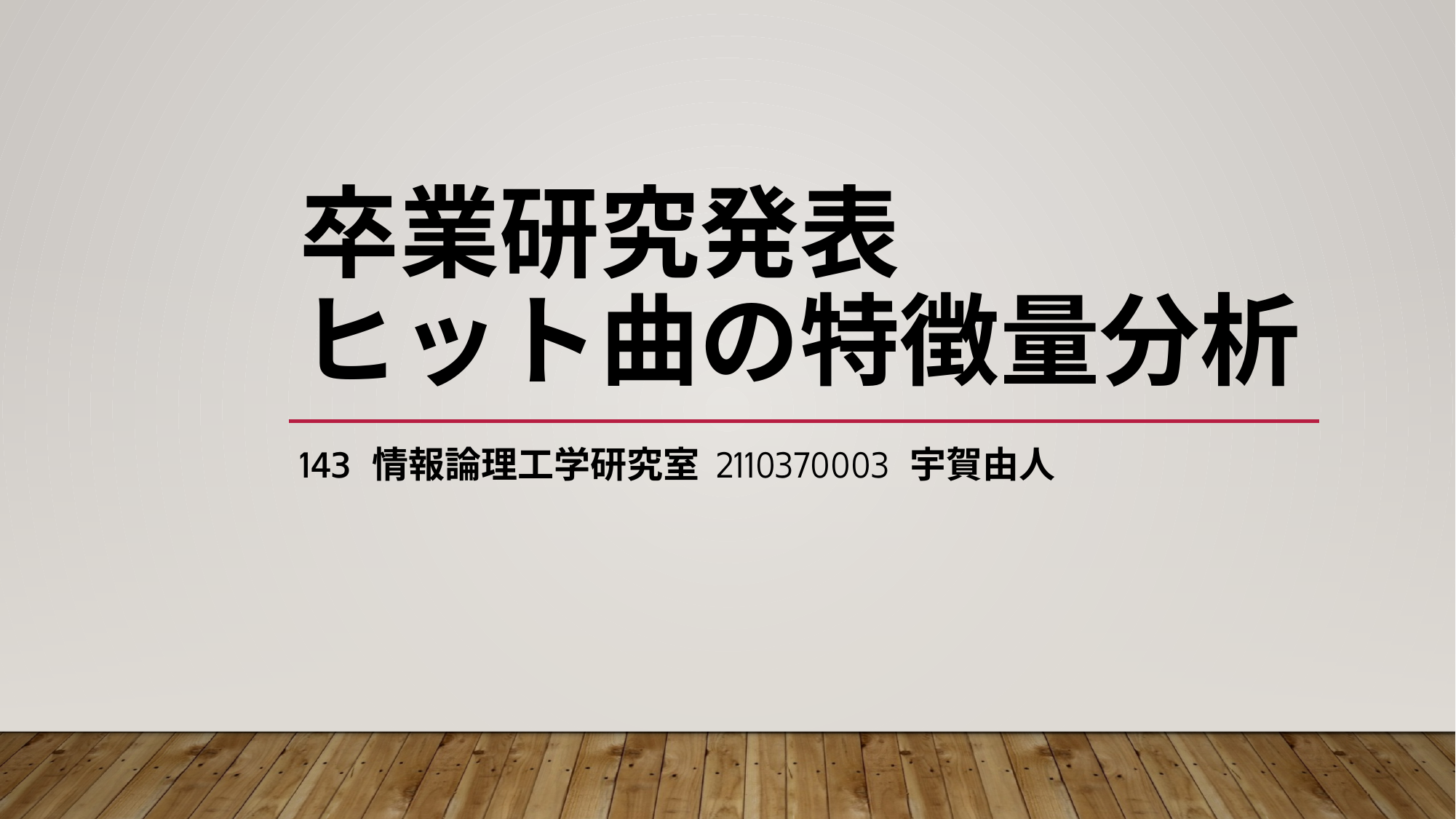

# 卒業研究発表 ヒット曲の特徴量分析
143 情報論理工学研究室 2110370003 宇賀由人